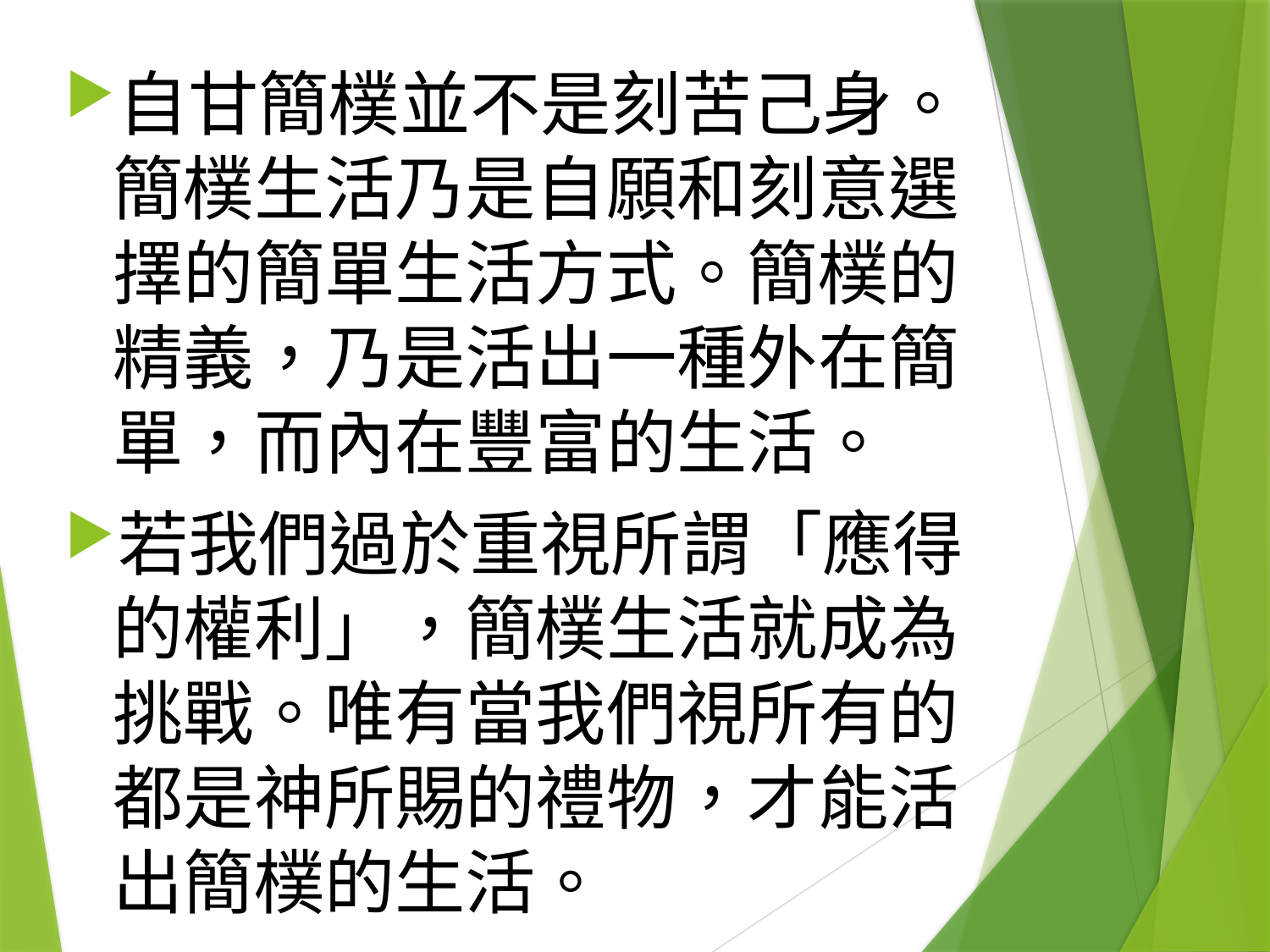

自甘簡樸並不是刻苦己身。簡樸生活乃是自願和刻意選擇的簡單生活方式。簡樸的精義，乃是活出一種外在簡單，而內在豐富的生活。
若我們過於重視所謂「應得的權利」，簡樸生活就成為挑戰。唯有當我們視所有的都是神所賜的禮物，才能活出簡樸的生活。
#